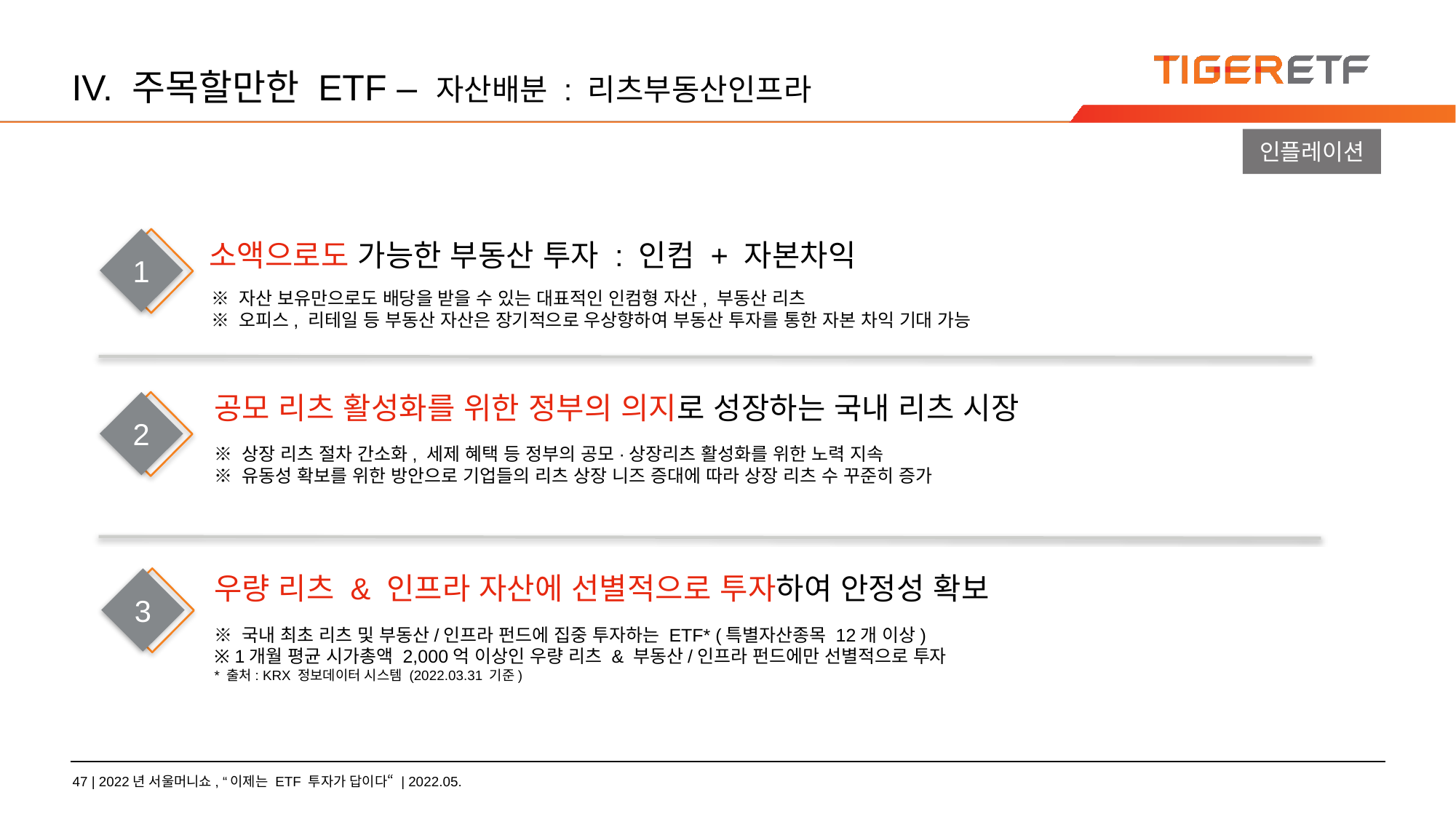

# IV. 주목할만한 ETF – 자산배분 : 리츠부동산인프라
인플레이션
1

소액으로도 가능한 부동산 투자 : 인컴 + 자본차익
※ 자산 보유만으로도 배당을 받을 수 있는 대표적인 인컴형 자산, 부동산 리츠
※ 오피스, 리테일 등 부동산 자산은 장기적으로 우상향하여 부동산 투자를 통한 자본 차익 기대 가능
공모 리츠 활성화를 위한 정부의 의지로 성장하는 국내 리츠 시장

2
※ 상장 리츠 절차 간소화, 세제 혜택 등 정부의 공모·상장리츠 활성화를 위한 노력 지속
※ 유동성 확보를 위한 방안으로 기업들의 리츠 상장 니즈 증대에 따라 상장 리츠 수 꾸준히 증가
우량 리츠 & 인프라 자산에 선별적으로 투자하여 안정성 확보

3
※ 국내 최초 리츠 및 부동산/인프라 펀드에 집중 투자하는 ETF* (특별자산종목 12개 이상)
※ 1개월 평균 시가총액 2,000억 이상인 우량 리츠 & 부동산/인프라 펀드에만 선별적으로 투자
* 출처: KRX 정보데이터 시스템 (2022.03.31 기준)